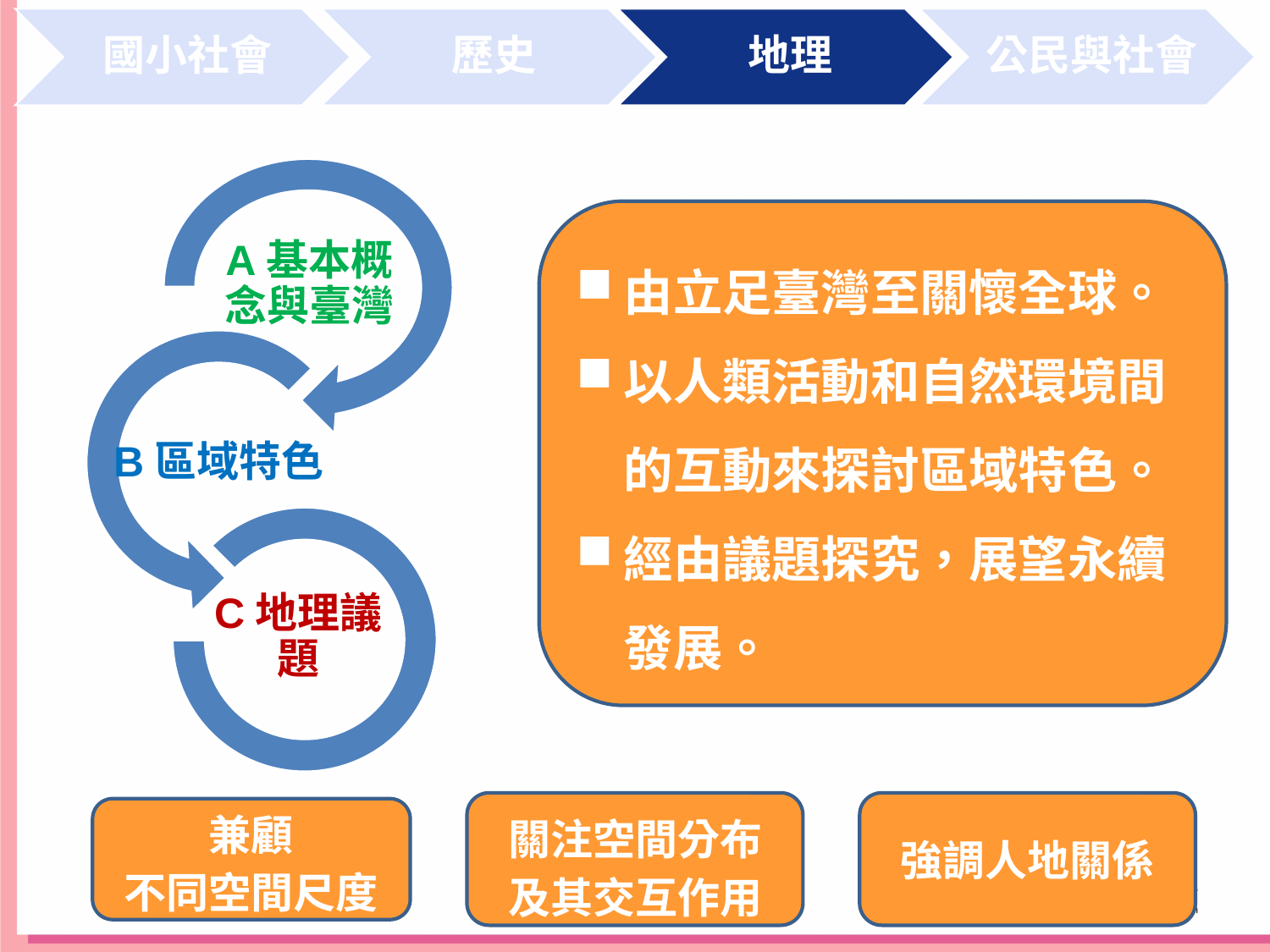

國小社會
歷史
地理
公民與社會
A基本概念與臺灣
B區域特色
C地理議題
由立足臺灣至關懷全球。
以人類活動和自然環境間的互動來探討區域特色。
經由議題探究，展望永續發展。
關注空間分布
及其交互作用
強調人地關係
兼顧
不同空間尺度